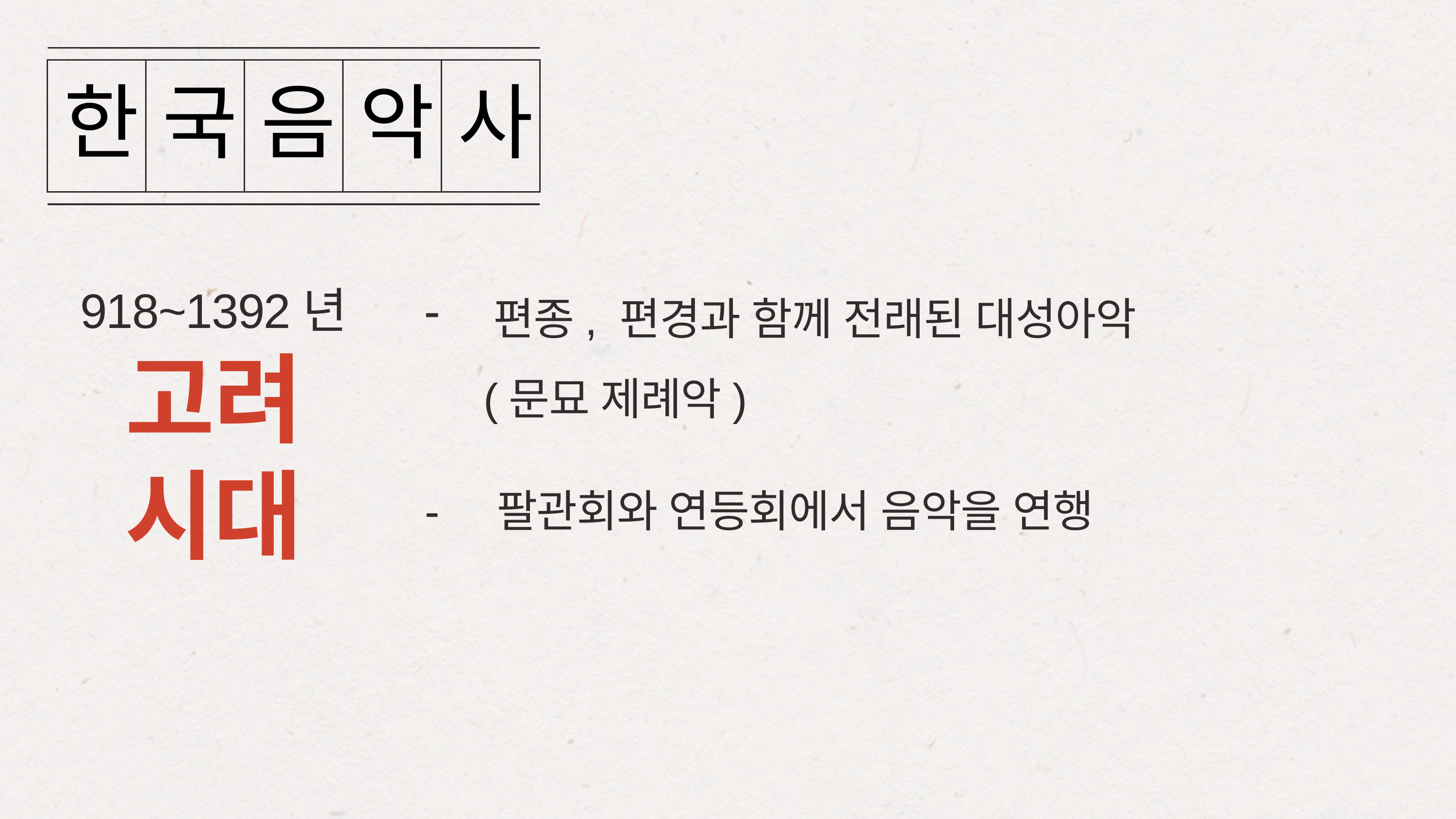

| 한 | 국 | 음 | 악 | 사 |
| --- | --- | --- | --- | --- |

편종, 편경과 함께 전래된 대성아악
     (문묘 제례악)
918~1392년
고려 시대
-    팔관회와 연등회에서 음악을 연행